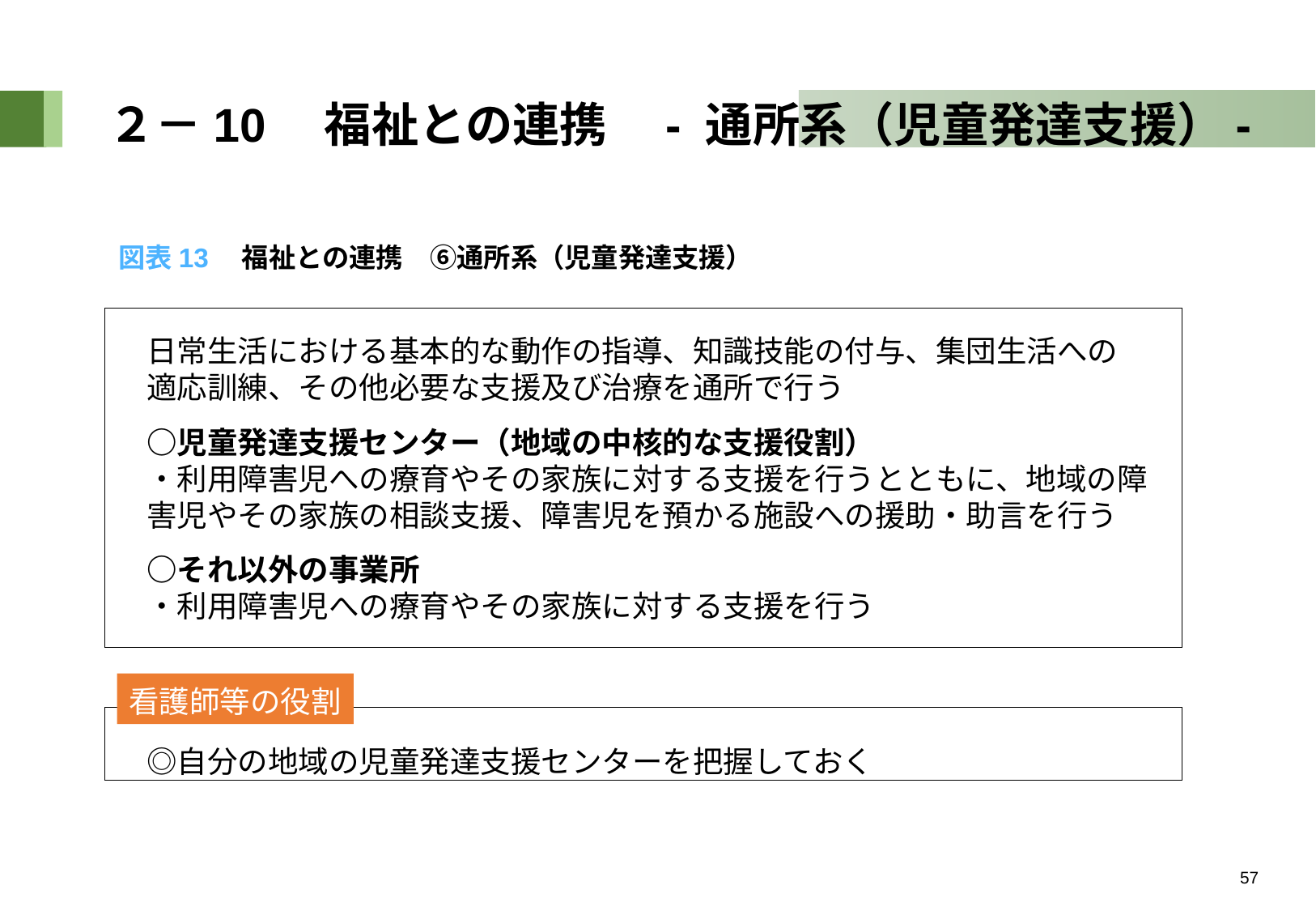

# ２－10　福祉との連携　- 通所系（児童発達支援）-
図表13　福祉との連携　⑥通所系（児童発達支援）
　日常生活における基本的な動作の指導、知識技能の付与、集団生活への
　適応訓練、その他必要な支援及び治療を通所で行う
　○児童発達支援センター（地域の中核的な支援役割）
　・利用障害児への療育やその家族に対する支援を行うとともに、地域の障
　害児やその家族の相談支援、障害児を預かる施設への援助・助言を行う
　○それ以外の事業所
　・利用障害児への療育やその家族に対する支援を行う
看護師等の役割
　◎自分の地域の児童発達支援センターを把握しておく
57